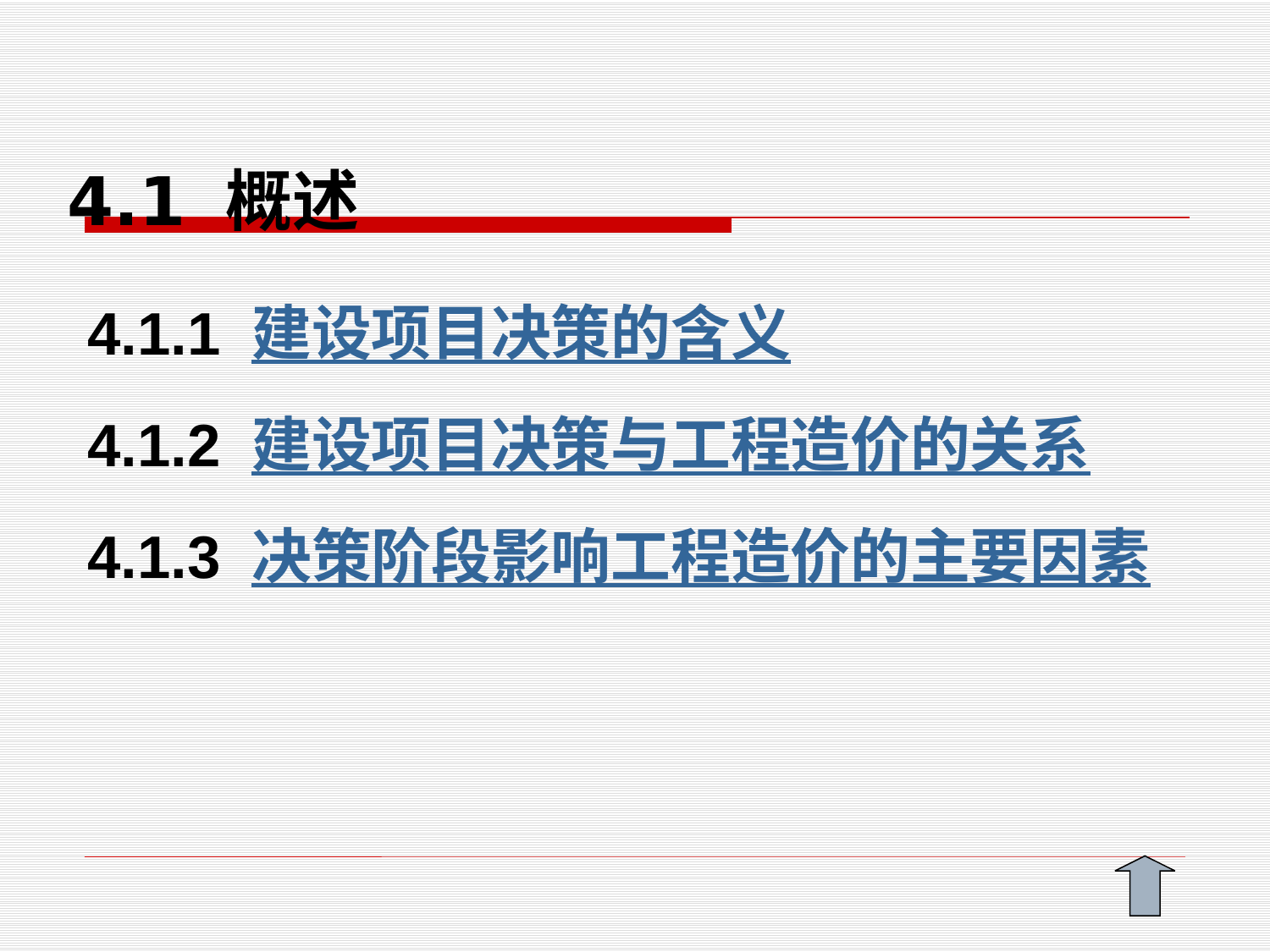

# 4.1 概述
4.1.1 建设项目决策的含义
4.1.2 建设项目决策与工程造价的关系
4.1.3 决策阶段影响工程造价的主要因素